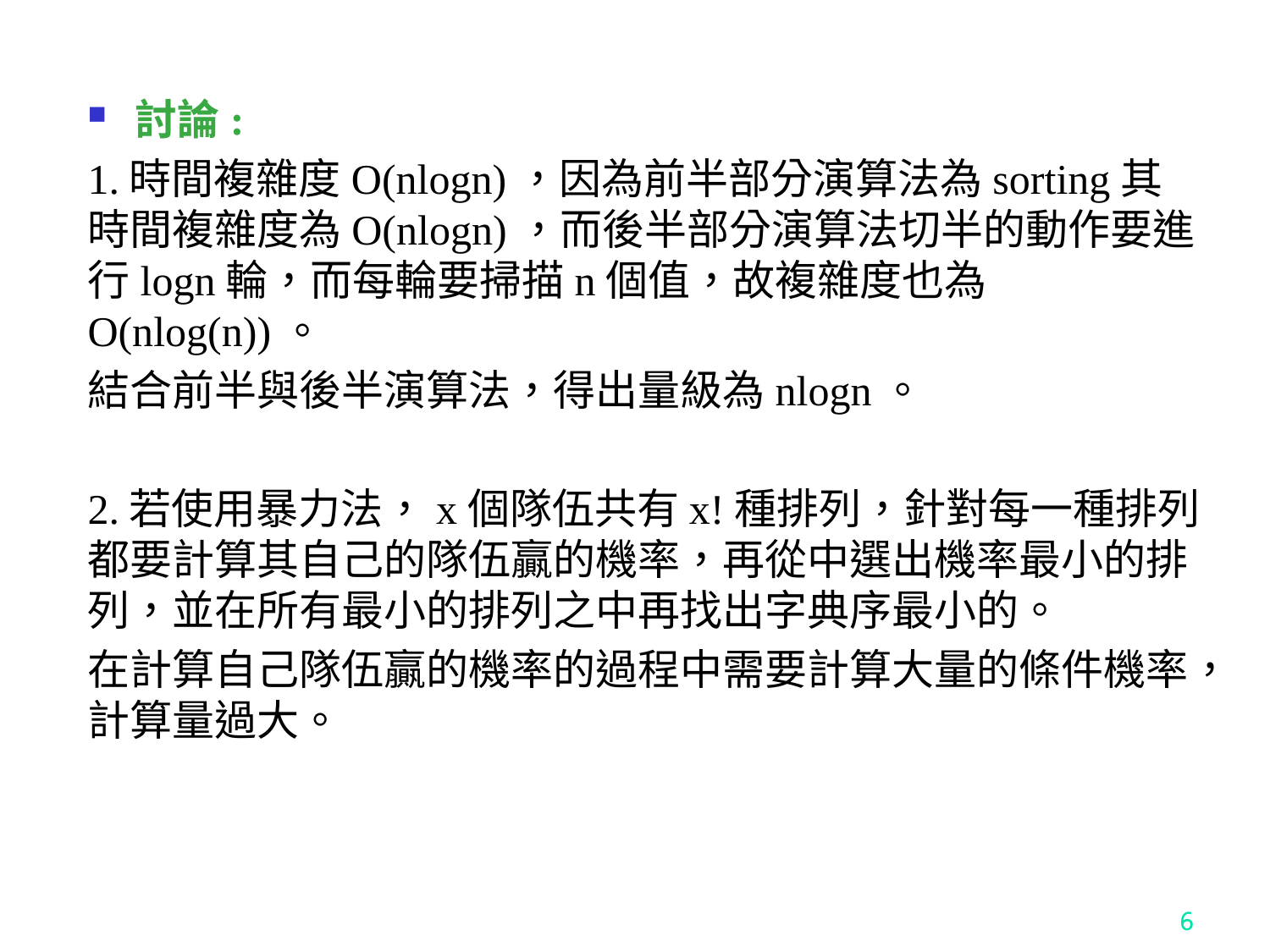

討論:
1.時間複雜度O(nlogn)，因為前半部分演算法為sorting其時間複雜度為O(nlogn)，而後半部分演算法切半的動作要進行logn輪，而每輪要掃描n個值，故複雜度也為O(nlog(n))。
結合前半與後半演算法，得出量級為nlogn。

2.若使用暴力法，x個隊伍共有x!種排列，針對每一種排列都要計算其自己的隊伍贏的機率，再從中選出機率最小的排列，並在所有最小的排列之中再找出字典序最小的。
在計算自己隊伍贏的機率的過程中需要計算大量的條件機率，計算量過大。
6